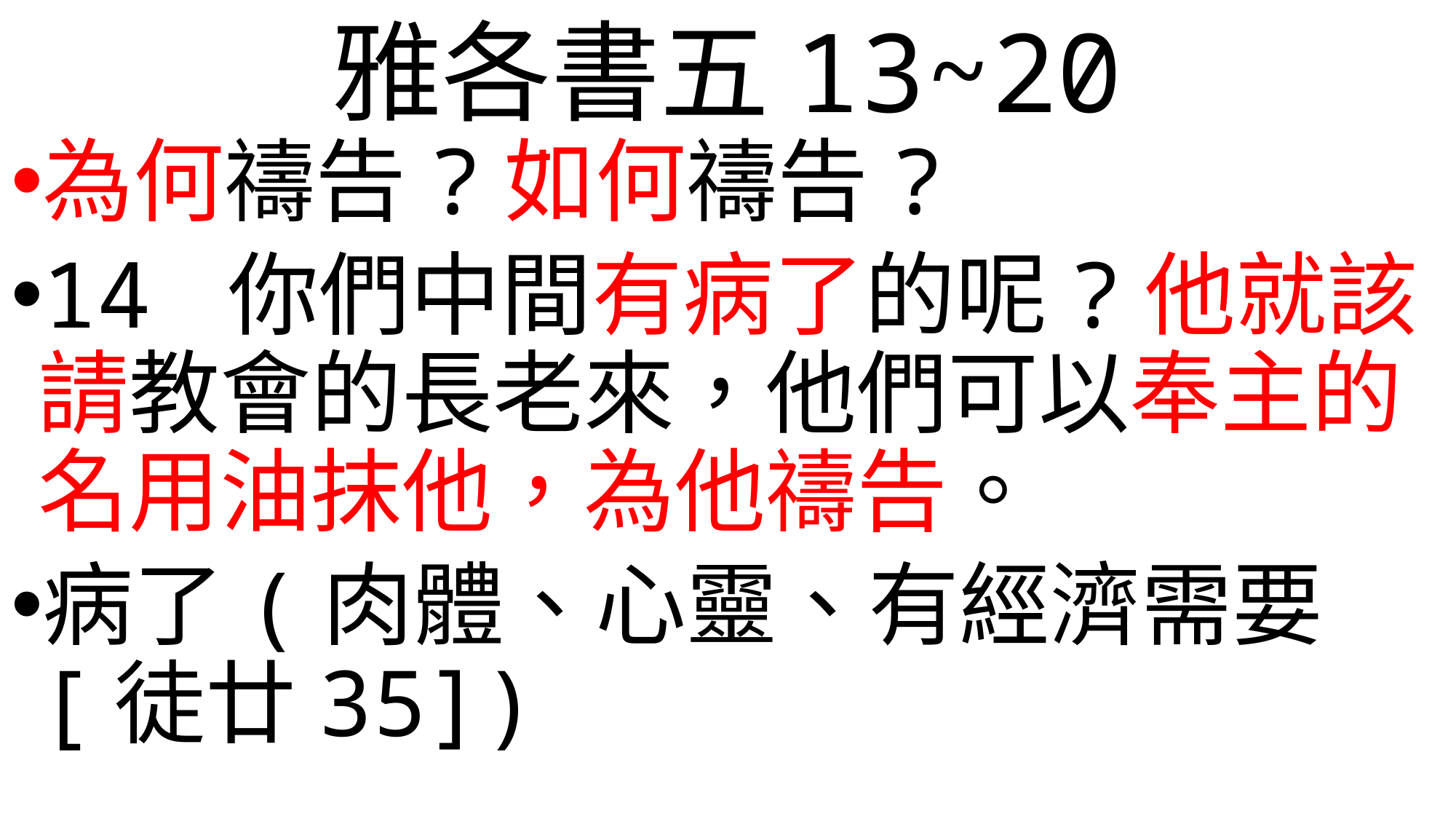

# 雅各書五13~20
為何禱告?如何禱告?
14 你們中間有病了的呢?他就該請教會的長老來，他們可以奉主的名用油抹他，為他禱告。
病了(肉體、心靈、有經濟需要[徒廿35])